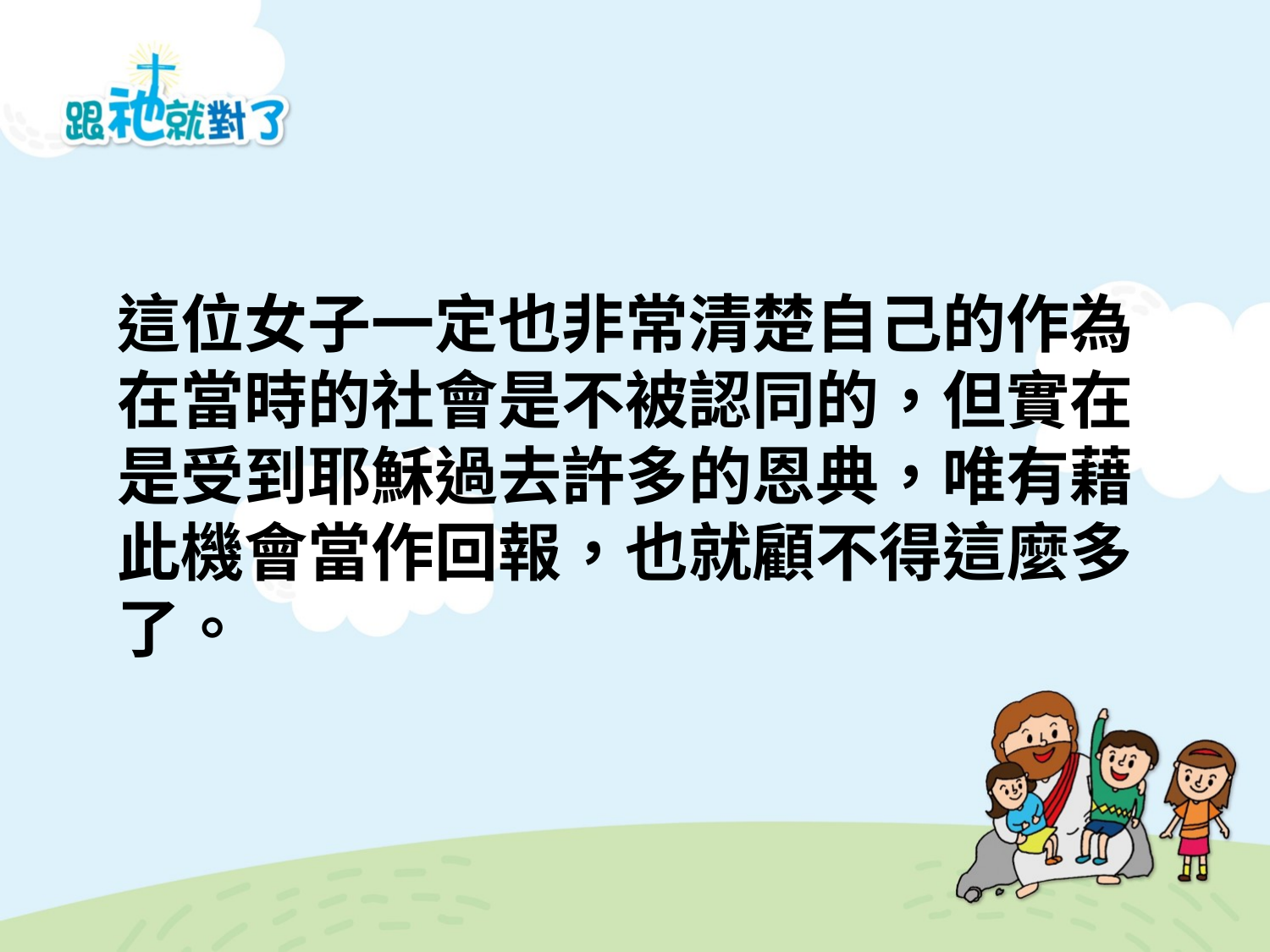

這位女子一定也非常清楚自己的作為在當時的社會是不被認同的，但實在是受到耶穌過去許多的恩典，唯有藉此機會當作回報，也就顧不得這麼多了。